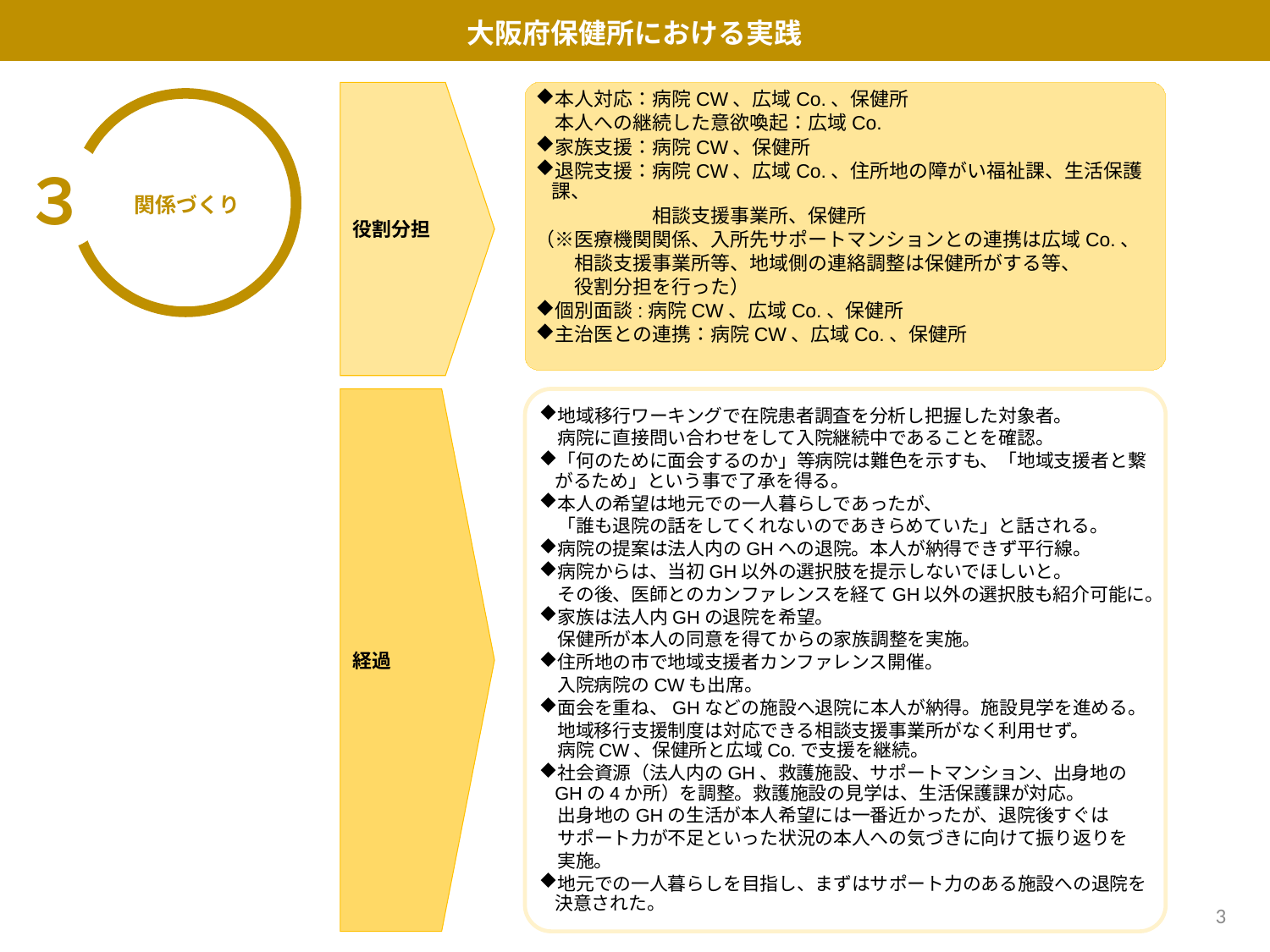

大阪府保健所における実践
役割分担
本人対応：病院CW、広域Co.、保健所
　本人への継続した意欲喚起：広域Co.
家族支援：病院CW、保健所
退院支援：病院CW、広域Co.、住所地の障がい福祉課、生活保護課、
　　　　　　相談支援事業所、保健所
（※医療機関関係、入所先サポートマンションとの連携は広域Co.、
　　相談支援事業所等、地域側の連絡調整は保健所がする等、
　　役割分担を行った）
個別面談:病院CW、広域Co.、保健所
主治医との連携：病院CW、広域Co.、保健所

３
関係づくり
経過
地域移行ワーキングで在院患者調査を分析し把握した対象者。
　病院に直接問い合わせをして入院継続中であることを確認。
「何のために面会するのか」等病院は難色を示すも、「地域支援者と繋がるため」という事で了承を得る。
本人の希望は地元での一人暮らしであったが、
　「誰も退院の話をしてくれないのであきらめていた」と話される。
病院の提案は法人内のGHへの退院。本人が納得できず平行線。
病院からは、当初GH以外の選択肢を提示しないでほしいと。
　その後、医師とのカンファレンスを経てGH以外の選択肢も紹介可能に。
家族は法人内GHの退院を希望。
　保健所が本人の同意を得てからの家族調整を実施。
住所地の市で地域支援者カンファレンス開催。
　入院病院のCWも出席。
面会を重ね、GHなどの施設へ退院に本人が納得。施設見学を進める。
　地域移行支援制度は対応できる相談支援事業所がなく利用せず。
　病院CW、保健所と広域Co.で支援を継続。
社会資源（法人内のGH、救護施設、サポートマンション、出身地のGHの4か所）を調整。救護施設の見学は、生活保護課が対応。
　出身地のGHの生活が本人希望には一番近かったが、退院後すぐは
　サポート力が不足といった状況の本人への気づきに向けて振り返りを
　実施。
地元での一人暮らしを目指し、まずはサポート力のある施設への退院を決意された。

3